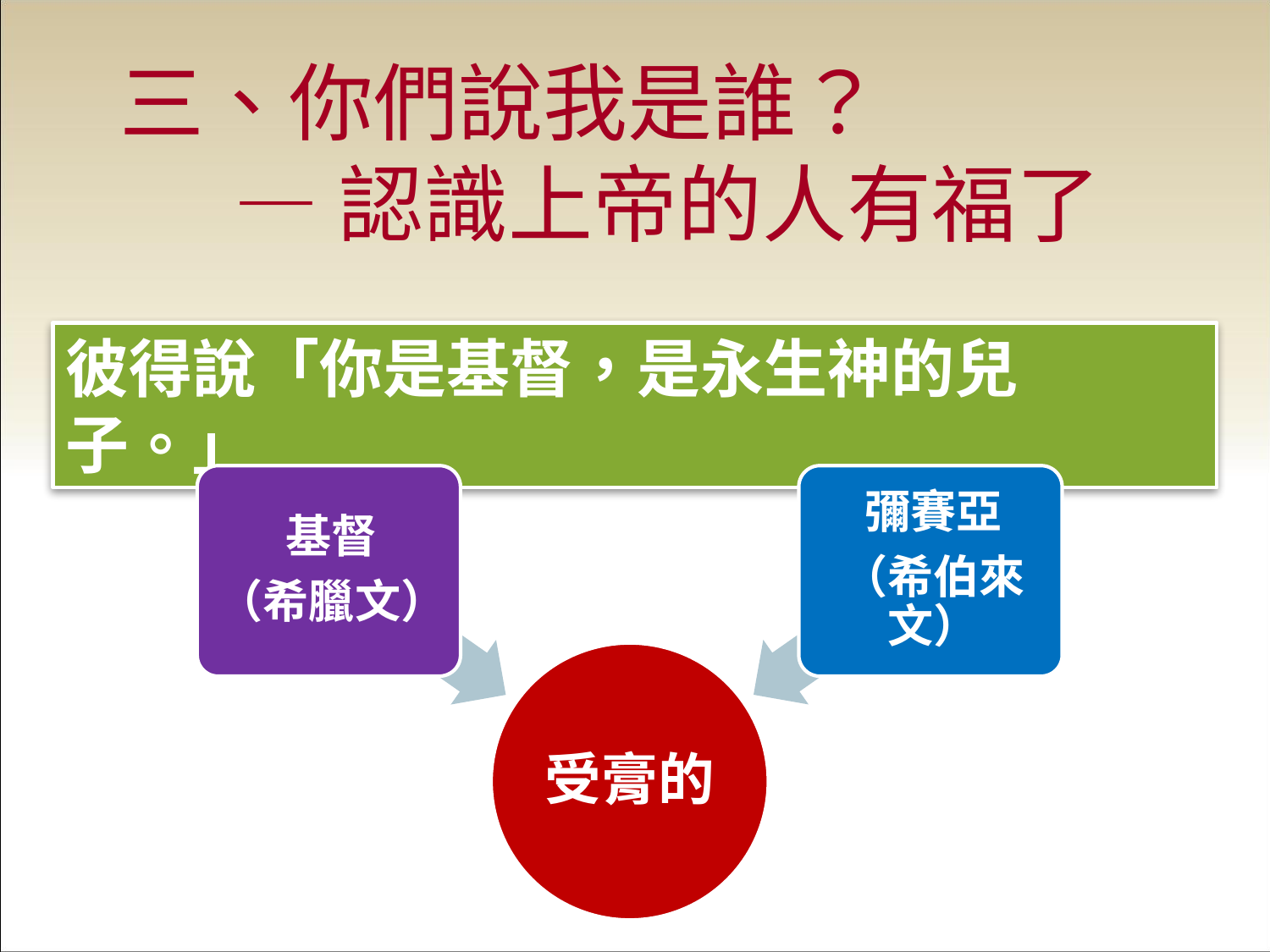

三、你們說我是誰？
      —認識上帝的人有福了
彼得說「你是基督，是永生神的兒子。」
受膏的
基督
（希臘文）
彌賽亞
（希伯來文）